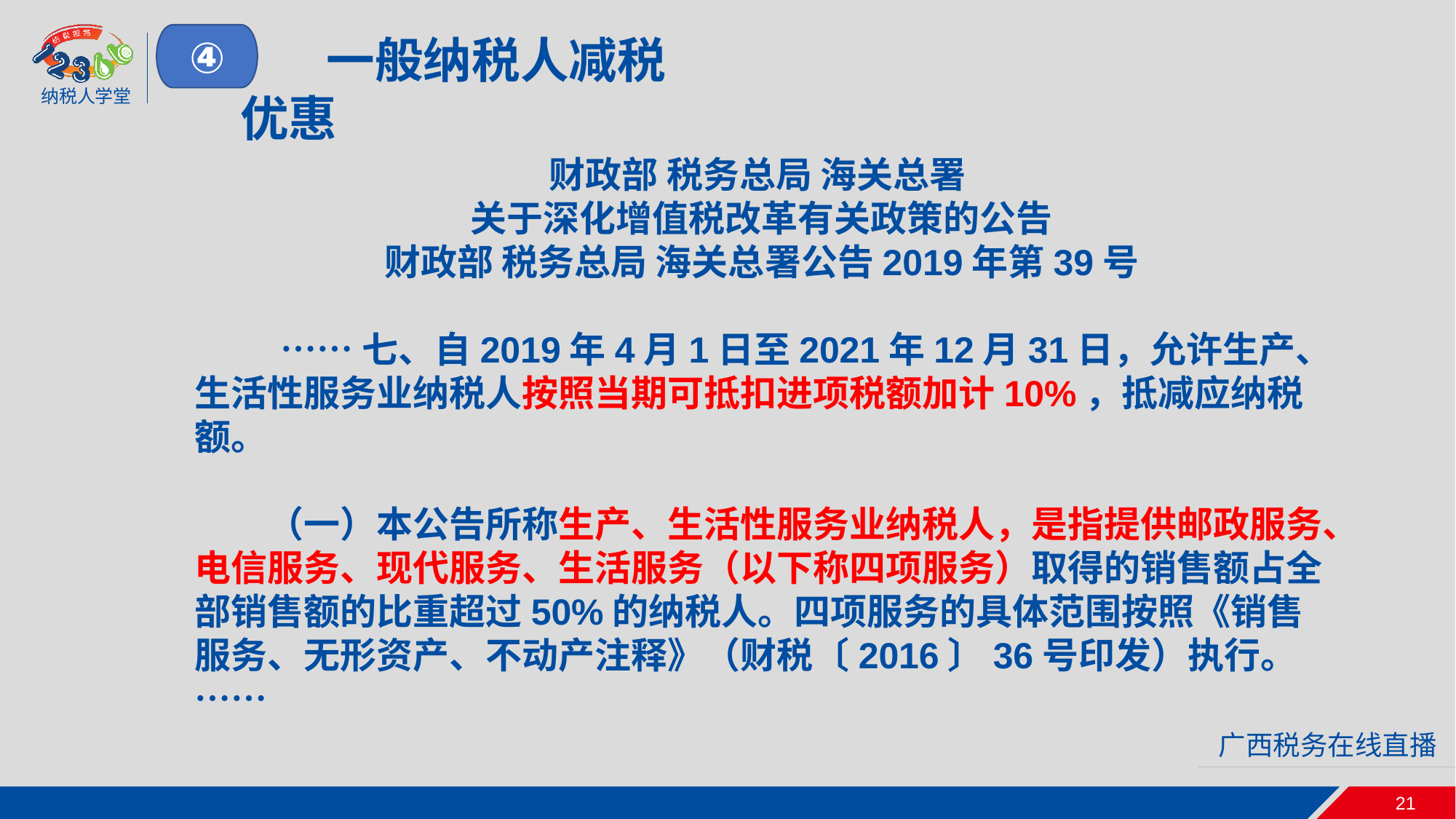

④
一般纳税人减税优惠
财政部 税务总局 海关总署
关于深化增值税改革有关政策的公告
财政部 税务总局 海关总署公告2019年第39号

……七、自2019年4月1日至2021年12月31日，允许生产、生活性服务业纳税人按照当期可抵扣进项税额加计10%，抵减应纳税额。

　　（一）本公告所称生产、生活性服务业纳税人，是指提供邮政服务、电信服务、现代服务、生活服务（以下称四项服务）取得的销售额占全部销售额的比重超过50%的纳税人。四项服务的具体范围按照《销售服务、无形资产、不动产注释》（财税〔2016〕36号印发）执行。……